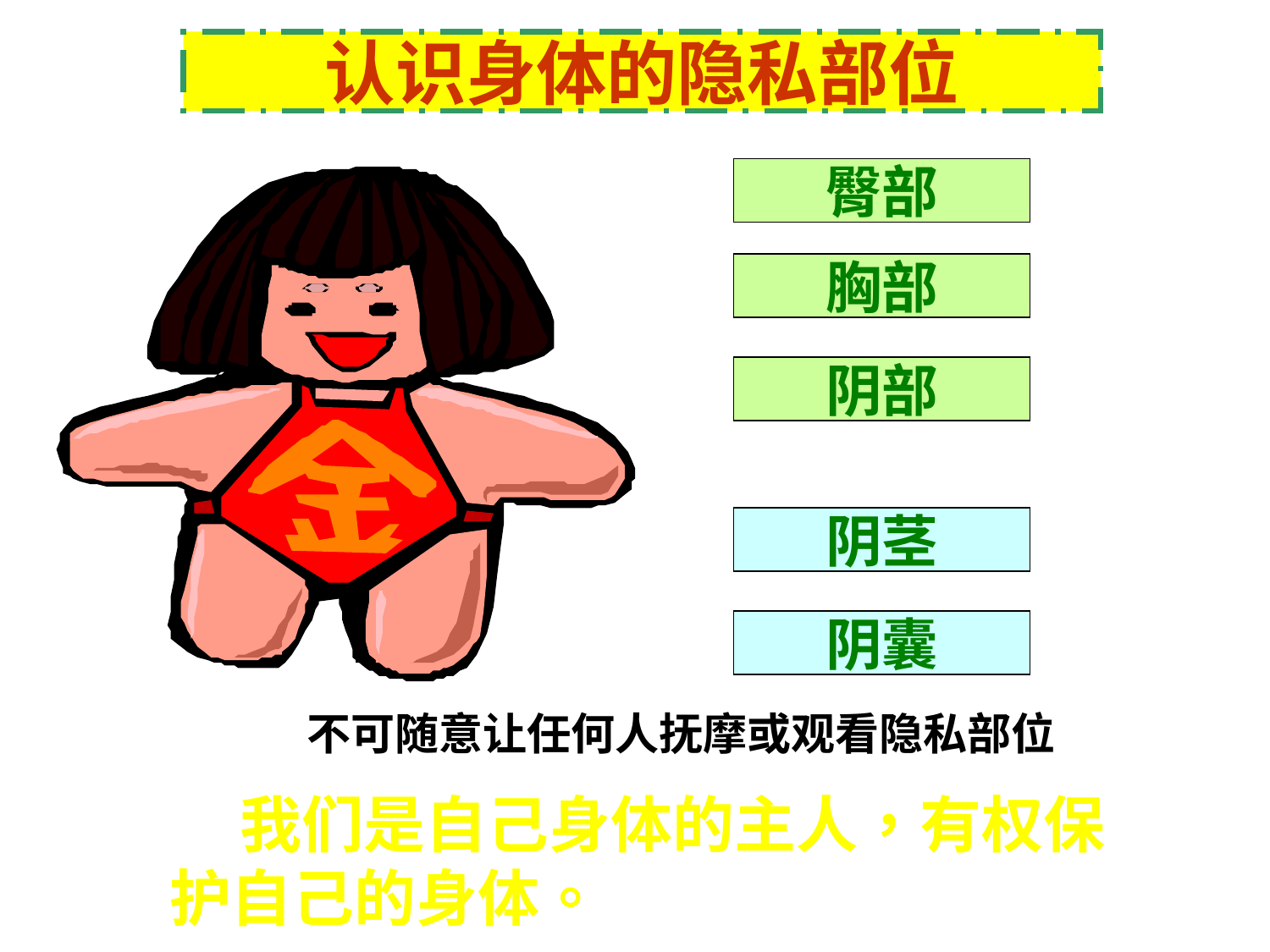

认识身体的隐私部位
臀部

胸部
阴部
阴茎
阴囊
不可随意让任何人抚摩或观看隐私部位
    我们是自己身体的主人，有权保护自己的身体。